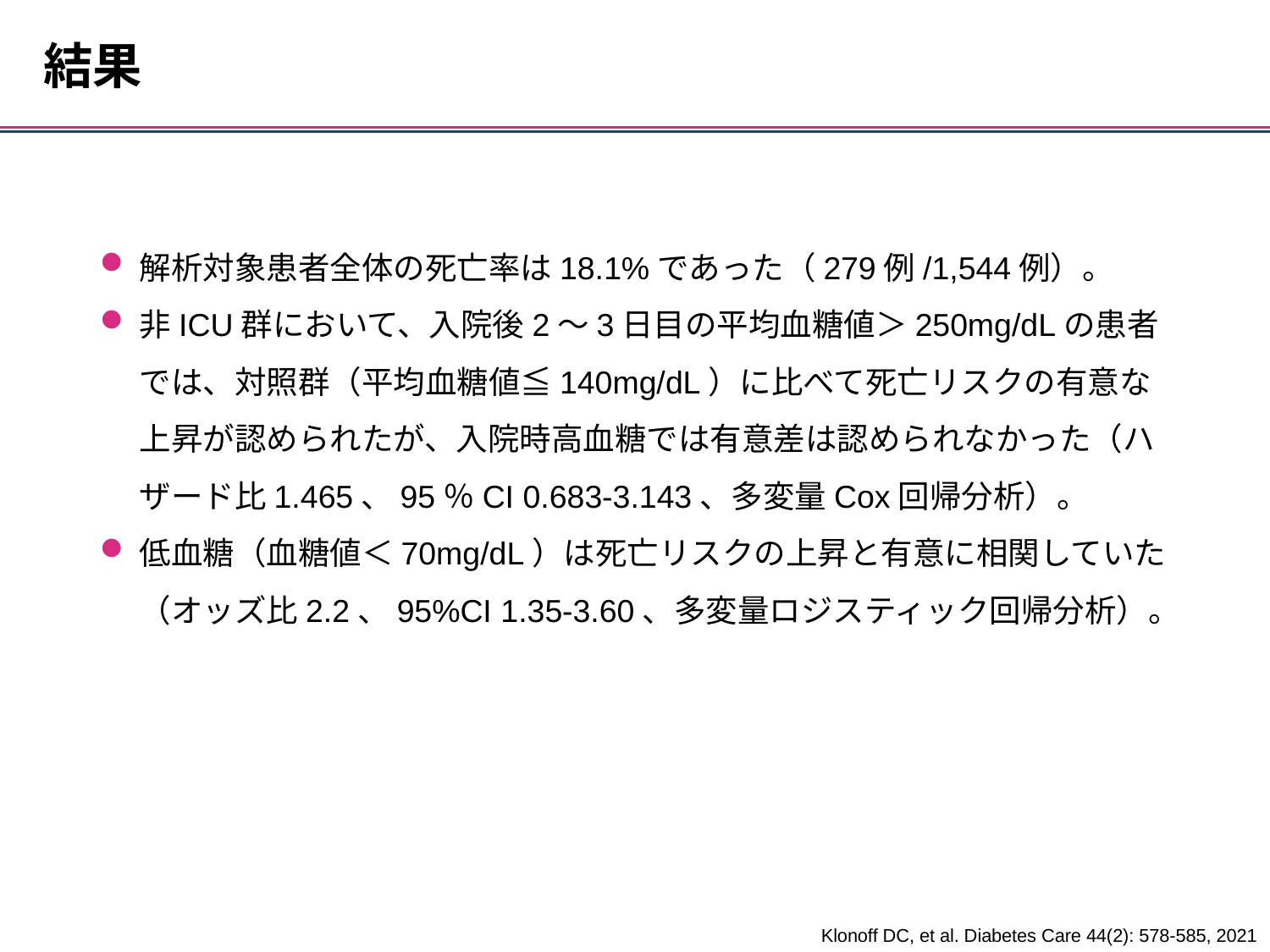

結果
解析対象患者全体の死亡率は18.1%であった（279例/1,544例）。
非ICU群において、入院後2～3日目の平均血糖値＞250mg/dLの患者では、対照群（平均血糖値≦140mg/dL）に比べて死亡リスクの有意な上昇が認められたが、入院時高血糖では有意差は認められなかった（ハザード比1.465、95％CI 0.683-3.143、多変量Cox回帰分析）。
低血糖（血糖値＜70mg/dL）は死亡リスクの上昇と有意に相関していた（オッズ比2.2、95%CI 1.35-3.60、多変量ロジスティック回帰分析）。
Klonoff DC, et al. Diabetes Care 44(2): 578-585, 2021